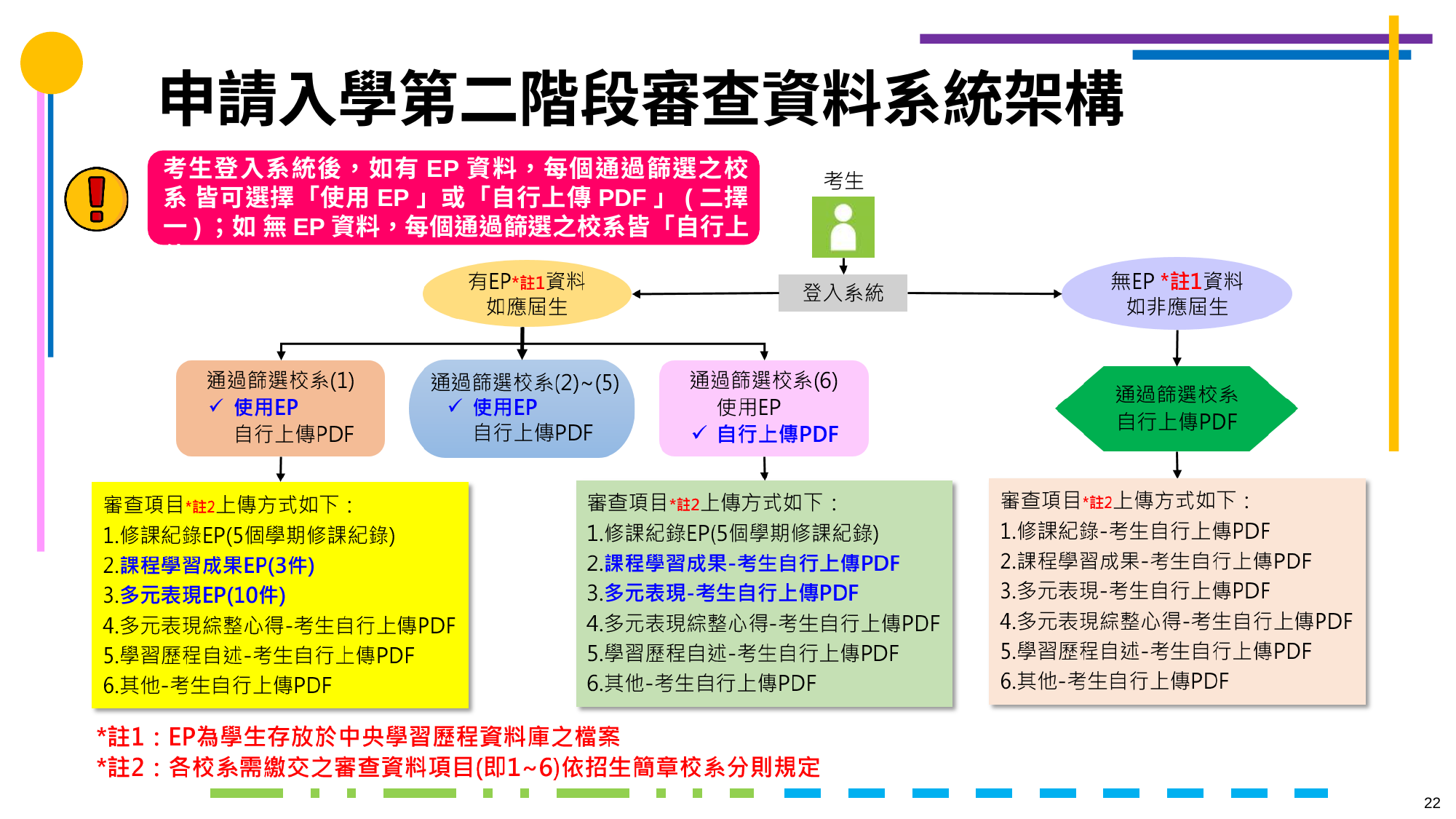

申請入學第二階段審查資料系統架構

考生登入系統後，如有EP資料，每個通過篩選之校系 皆可選擇「使用EP」或「自行上傳PDF」(二擇一)；如 無EP資料，每個通過篩選之校系皆「自行上傳PDF」。

22